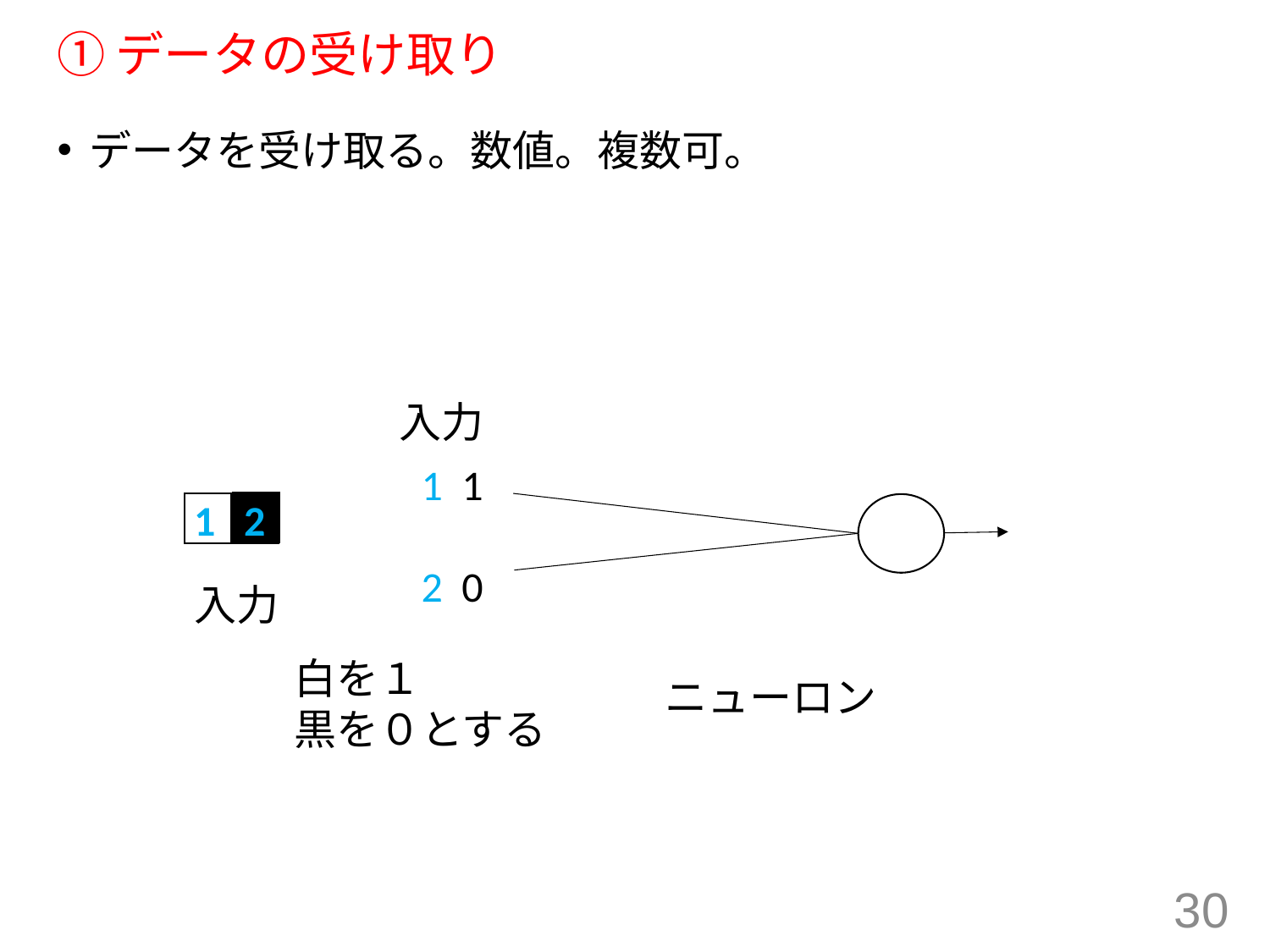

# ①データの受け取り
データを受け取る。数値。複数可。
入力
1  1

2  0
1   2

入力
白を１
黒を０とする
ニューロン
30